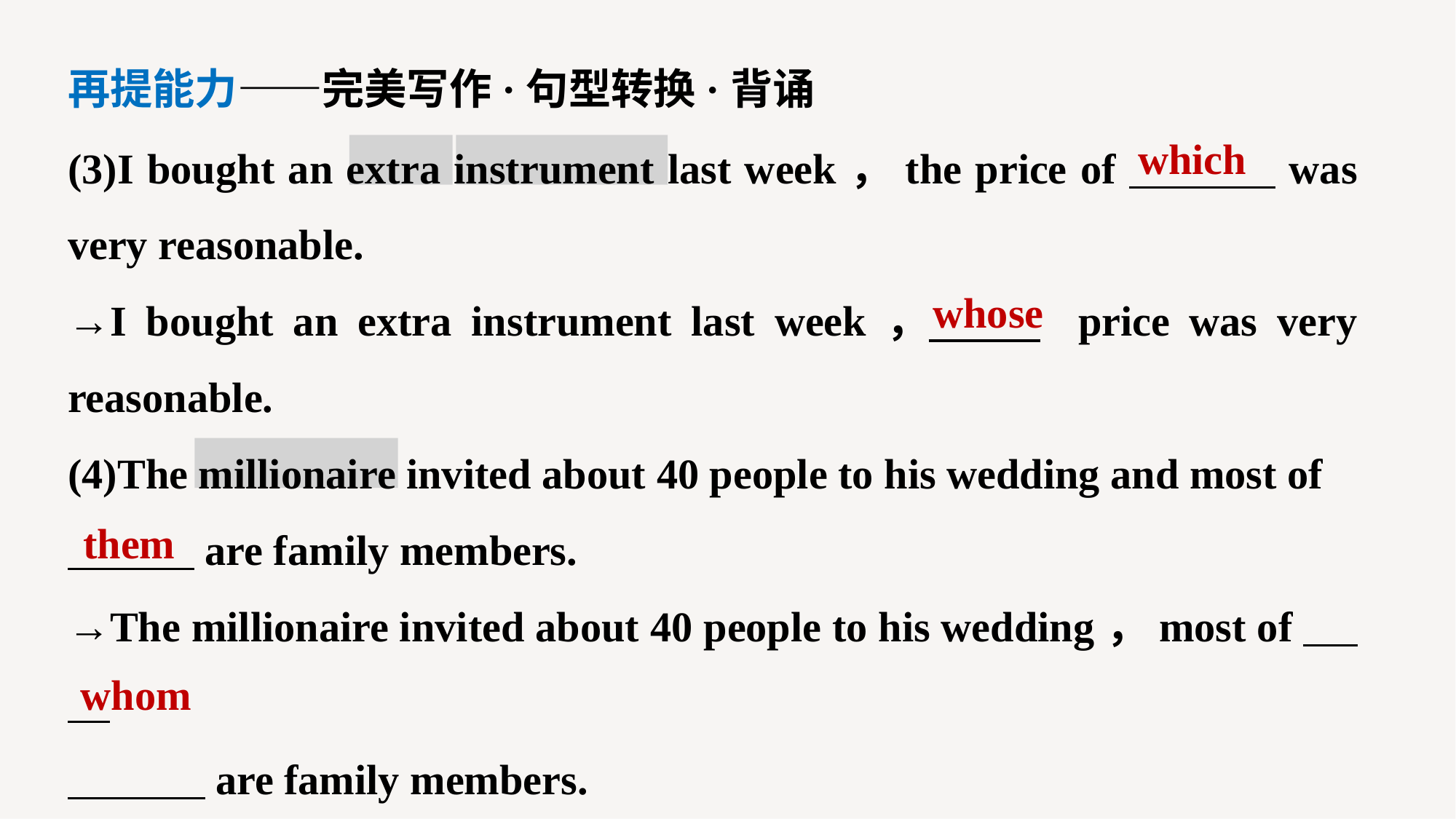

再提能力——完美写作·句型转换·背诵
(3)I bought an extra instrument last week，the price of             was very reasonable.
→I bought an extra instrument last week，       price was very reasonable.
(4)The millionaire invited about 40 people to his wedding and most of
             are family members.
→The millionaire invited about 40 people to his wedding，most of
              are family members.
which

whose

them
whom